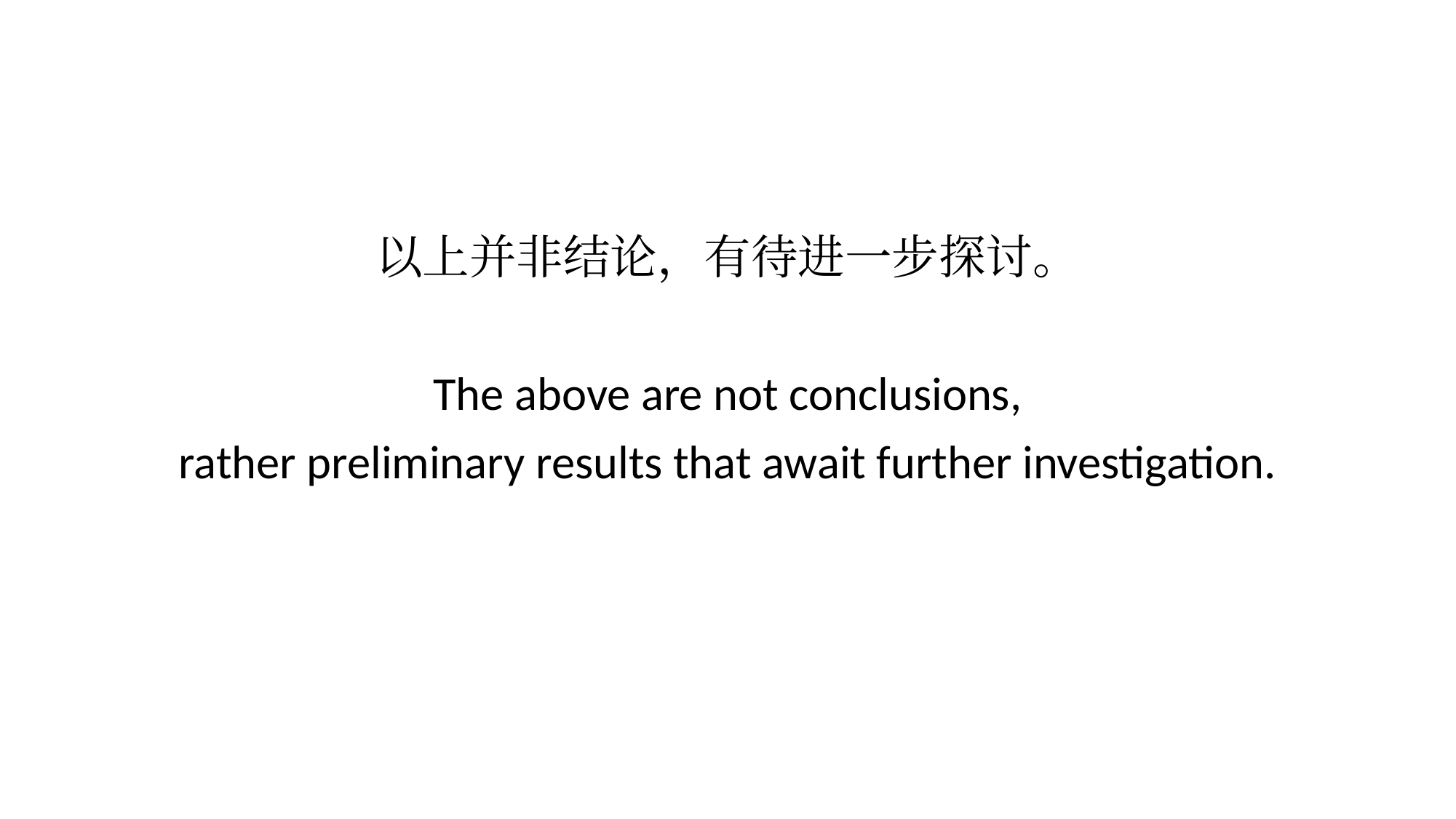

# 以上并非结论，有待进一步探讨。 The above are not conclusions, rather preliminary results that await further investigation.